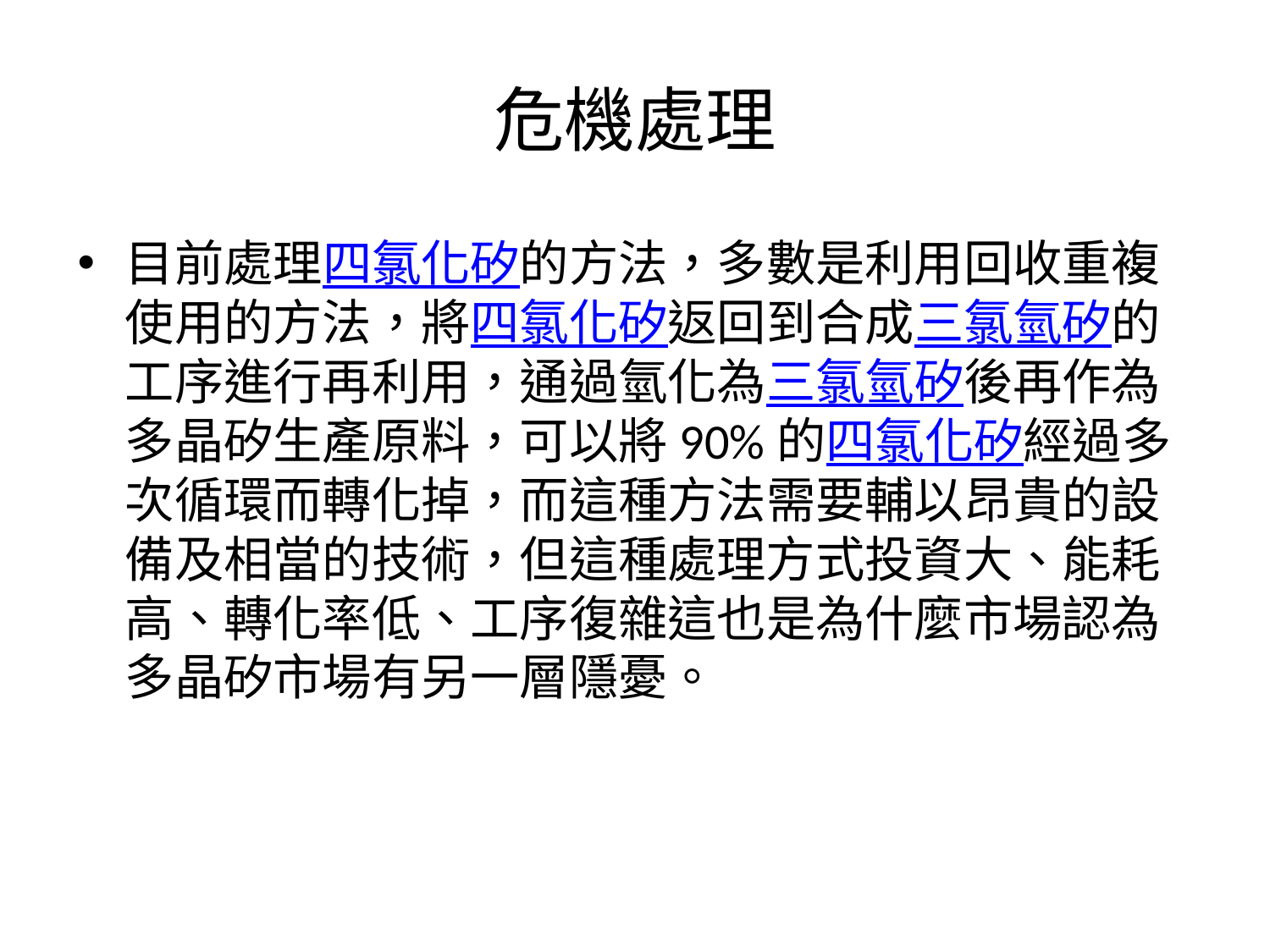

# 危機處理
目前處理四氯化矽的方法，多數是利用回收重複使用的方法，將四氯化矽返回到合成三氯氫矽的工序進行再利用，通過氫化為三氯氫矽後再作為多晶矽生產原料，可以將90%的四氯化矽經過多次循環而轉化掉，而這種方法需要輔以昂貴的設備及相當的技術，但這種處理方式投資大、能耗高、轉化率低、工序復雜這也是為什麼市場認為多晶矽市場有另一層隱憂。